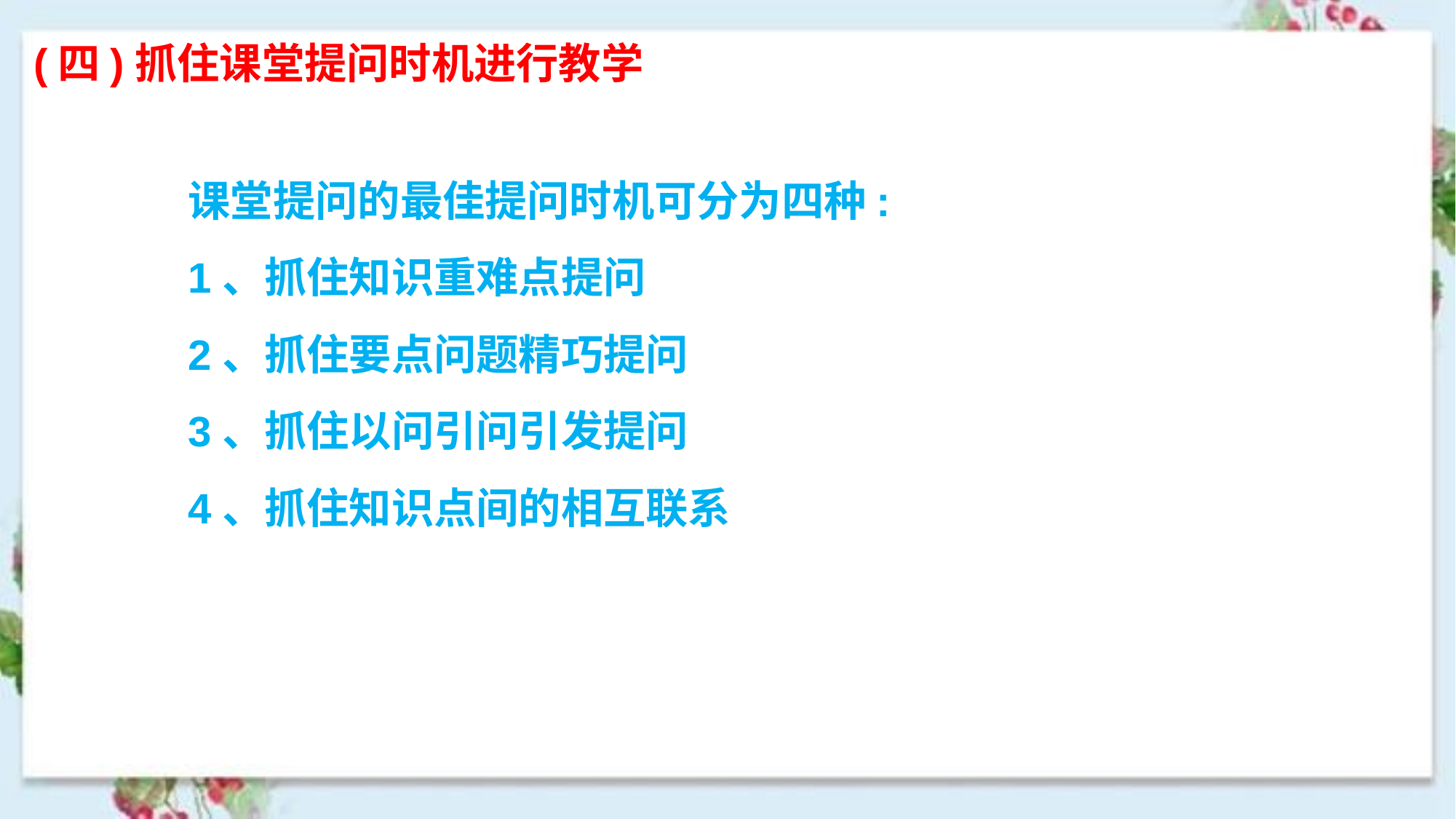

(四)抓住课堂提问时机进行教学
课堂提问的最佳提问时机可分为四种:
1、抓住知识重难点提问
2、抓住要点问题精巧提问
3、抓住以问引问引发提问
4、抓住知识点间的相互联系